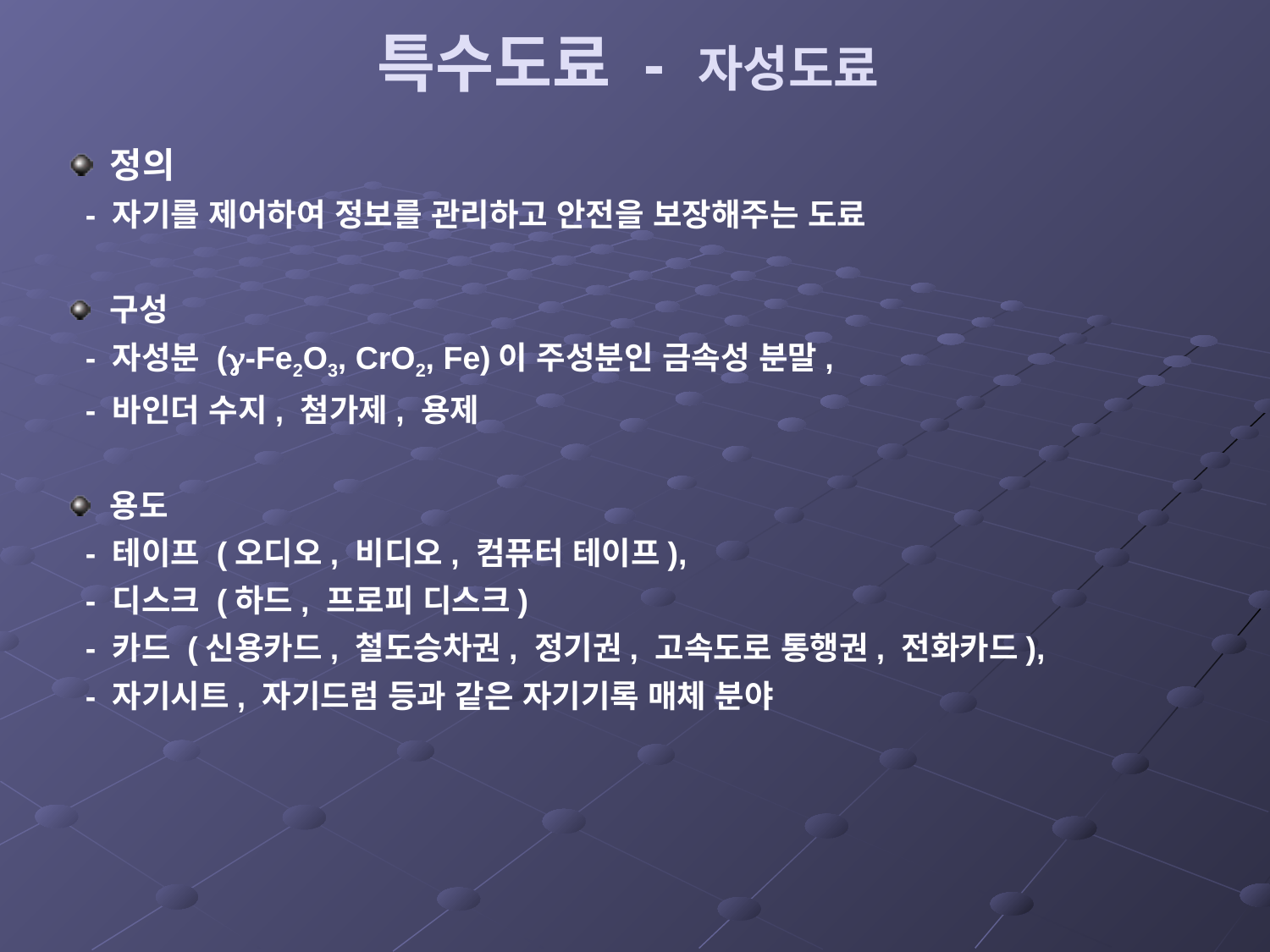

# 특수도료 - 자성도료
정의
  - 자기를 제어하여 정보를 관리하고 안전을 보장해주는 도료

구성
  - 자성분 (γ-Fe2O3, CrO2, Fe)이 주성분인 금속성 분말,
  - 바인더 수지, 첨가제, 용제

용도
  - 테이프 (오디오, 비디오, 컴퓨터 테이프),
  - 디스크 (하드, 프로피 디스크)
  - 카드 (신용카드, 철도승차권, 정기권, 고속도로 통행권, 전화카드),
  - 자기시트, 자기드럼 등과 같은 자기기록 매체 분야